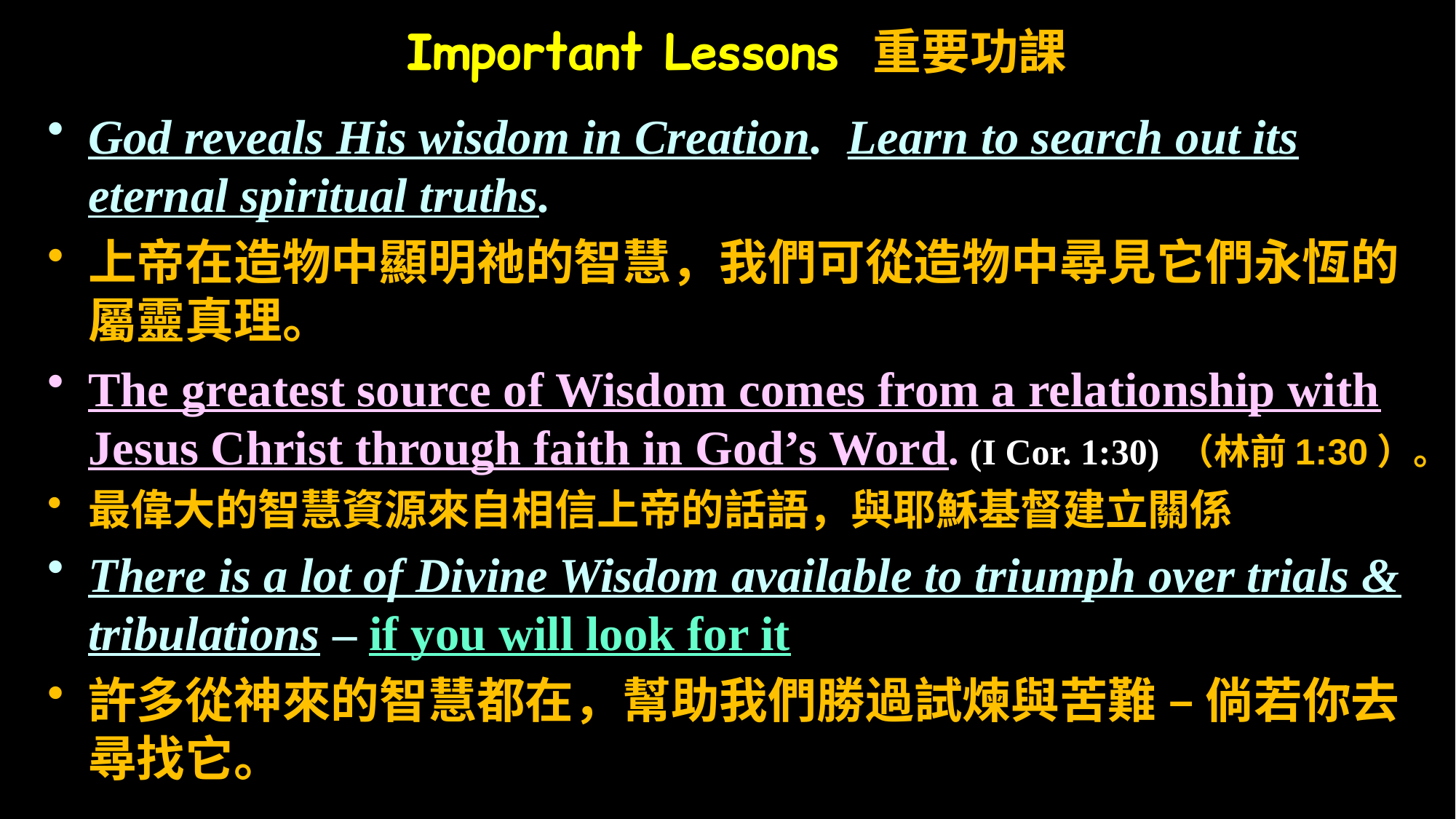

# Important Lessons 重要功課
God reveals His wisdom in Creation.  Learn to search out its eternal spiritual truths.
上帝在造物中顯明祂的智慧，我們可從造物中尋見它們永恆的屬靈真理。
The greatest source of Wisdom comes from a relationship with Jesus Christ through faith in God’s Word. (I Cor. 1:30) （林前1:30）。
最偉大的智慧資源來自相信上帝的話語，與耶穌基督建立關係
There is a lot of Divine Wisdom available to triumph over trials & tribulations – if you will look for it
許多從神來的智慧都在，幫助我們勝過試煉與苦難 – 倘若你去尋找它。